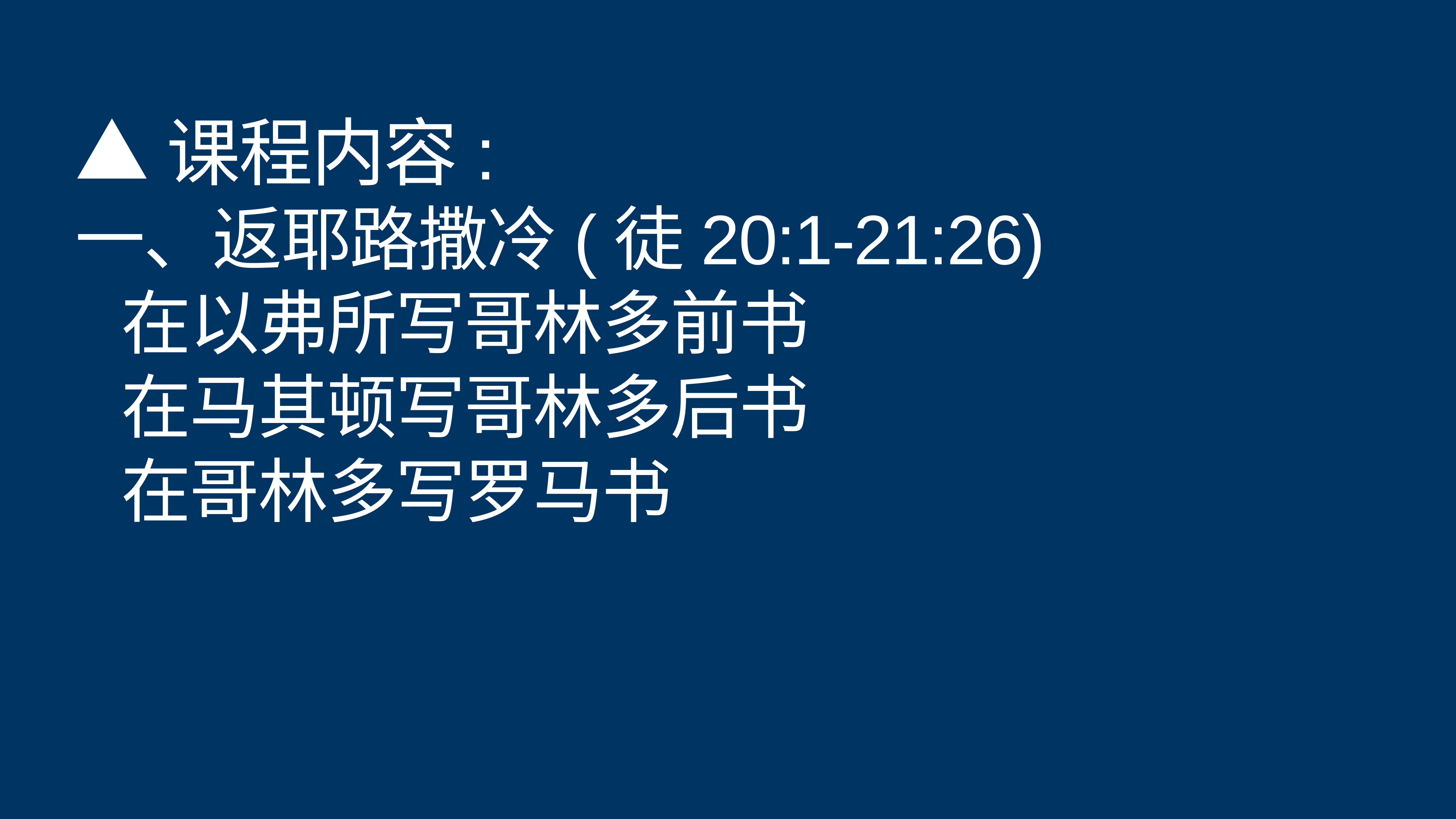

# ▲课程内容:
一、返耶路撒冷(徒20:1-21:26)
在以弗所写哥林多前书
在马其顿写哥林多后书
在哥林多写罗马书